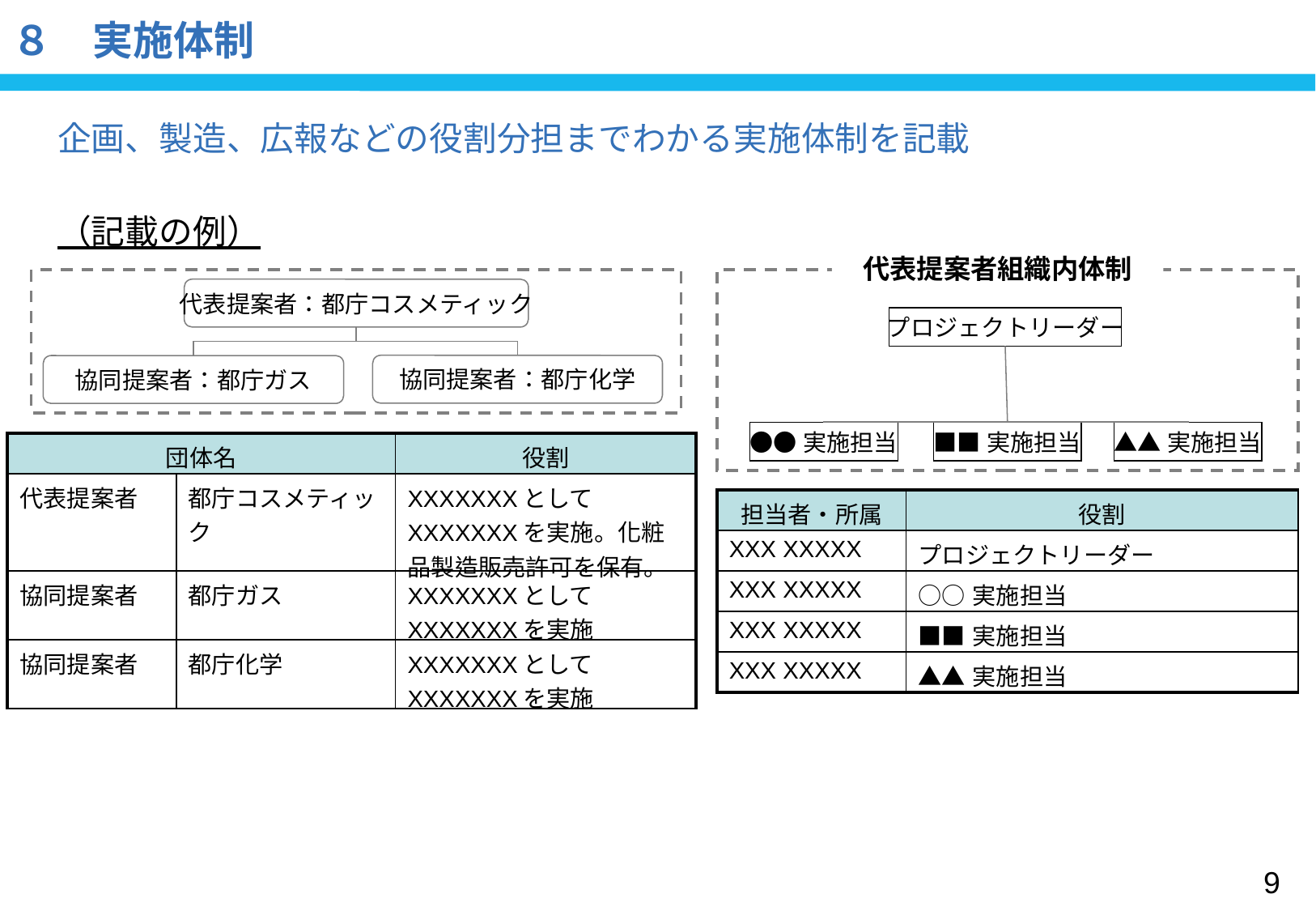

８　実施体制
企画、製造、広報などの役割分担までわかる実施体制を記載
（記載の例）
代表提案者組織内体制

代表提案者：都庁コスメティック

プロジェクトリーダー
協同提案者：都庁化学
協同提案者：都庁ガス
●●実施担当
■■実施担当
▲▲実施担当
| 団体名 |  | 役割 |
| --- | --- | --- |
| 代表提案者 | 都庁コスメティック | XXXXXXXとしてXXXXXXXを実施。化粧品製造販売許可を保有。 |
| 協同提案者 | 都庁ガス | XXXXXXXとしてXXXXXXXを実施 |
| 協同提案者 | 都庁化学 | XXXXXXXとしてXXXXXXXを実施 |
| 担当者・所属 | 役割 |
| --- | --- |
| XXX XXXXX | プロジェクトリーダー |
| XXX XXXXX | ○○実施担当 |
| XXX XXXXX | ■■実施担当 |
| XXX XXXXX | ▲▲実施担当 |